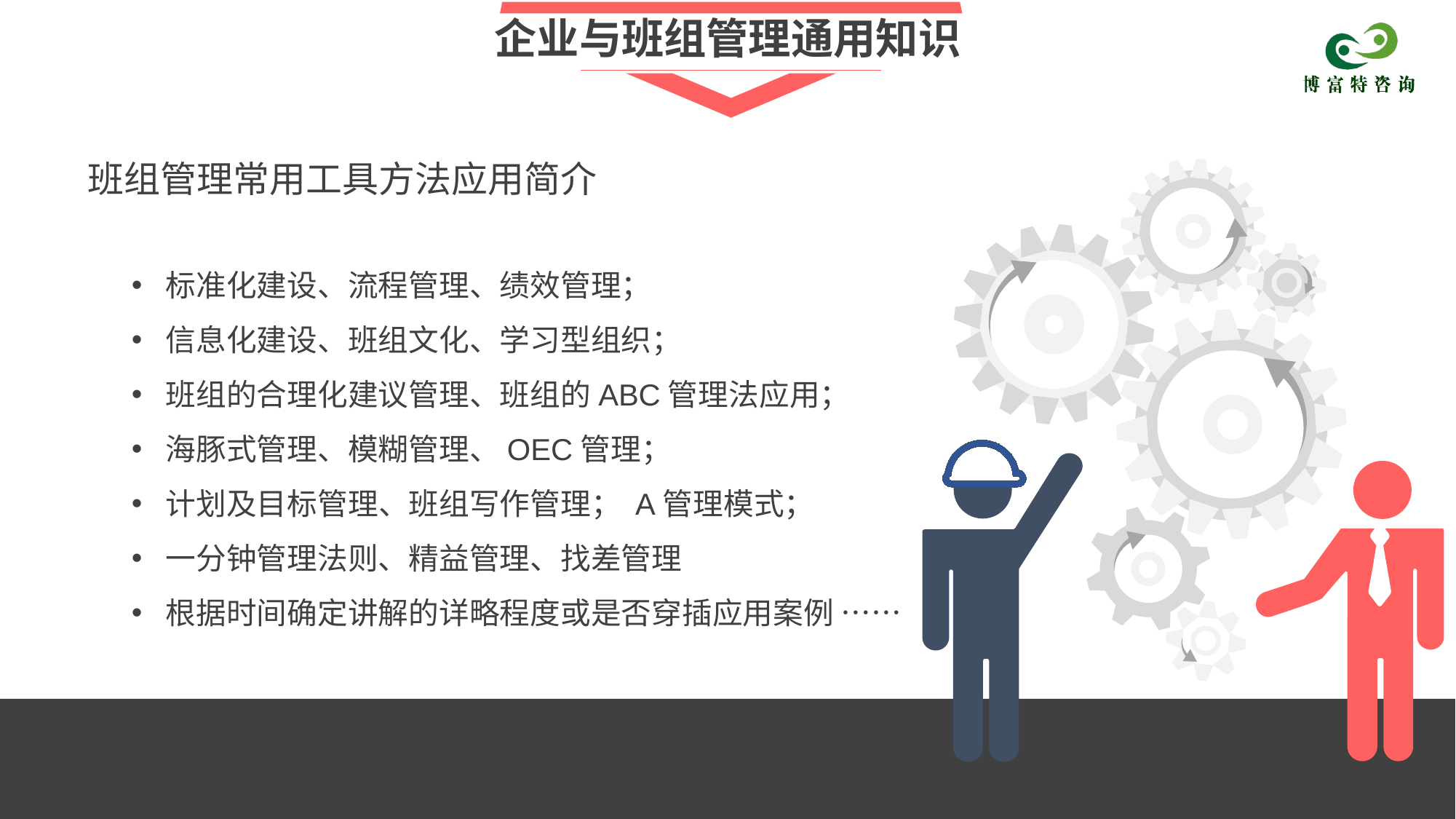

企业与班组管理通用知识
班组管理常用工具方法应用简介

标准化建设、流程管理、绩效管理；
信息化建设、班组文化、学习型组织；
班组的合理化建议管理、班组的ABC管理法应用；
海豚式管理、模糊管理、OEC管理；
计划及目标管理、班组写作管理； A管理模式；
一分钟管理法则、精益管理、找差管理
根据时间确定讲解的详略程度或是否穿插应用案例 ……